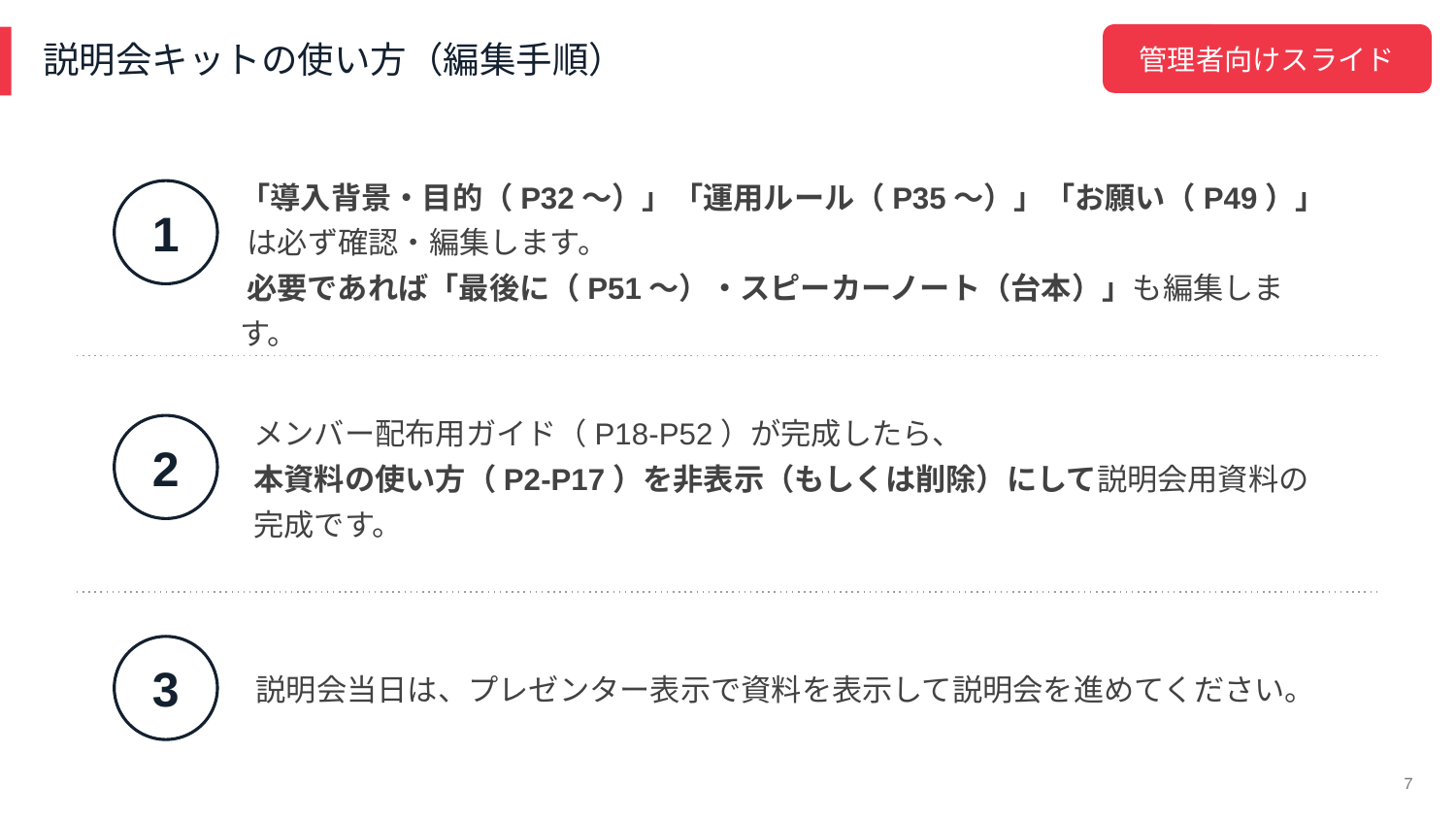

管理者向けスライド
# 説明会キットの使い方（編集手順）
「導入背景・目的（P32〜）」「運用ルール（P35〜）」「お願い（P49）」
 は必ず確認・編集します。
 必要であれば「最後に（P51〜）・スピーカーノート（台本）」も編集します。
1
メンバー配布用ガイド（P18-P52）が完成したら、
本資料の使い方（P2-P17）を非表示（もしくは削除）にして説明会用資料の
完成です。
2
3
説明会当日は、プレゼンター表示で資料を表示して説明会を進めてください。
7